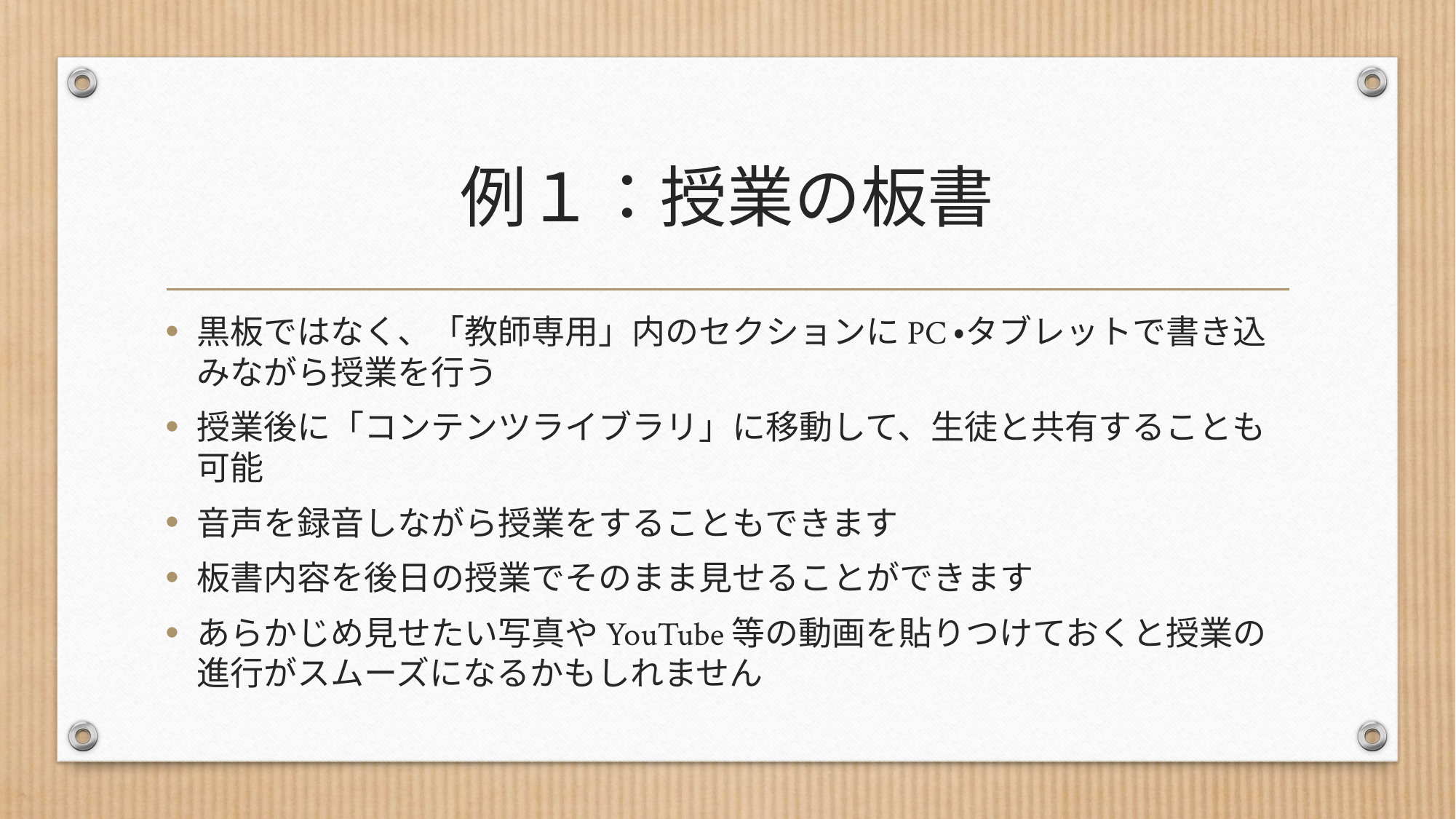

# 例１：授業の板書
黒板ではなく、「教師専用」内のセクションにPC・タブレットで書き込みながら授業を行う
授業後に「コンテンツライブラリ」に移動して、生徒と共有することも可能
音声を録音しながら授業をすることもできます
板書内容を後日の授業でそのまま見せることができます
あらかじめ見せたい写真やYouTube等の動画を貼りつけておくと授業の進行がスムーズになるかもしれません